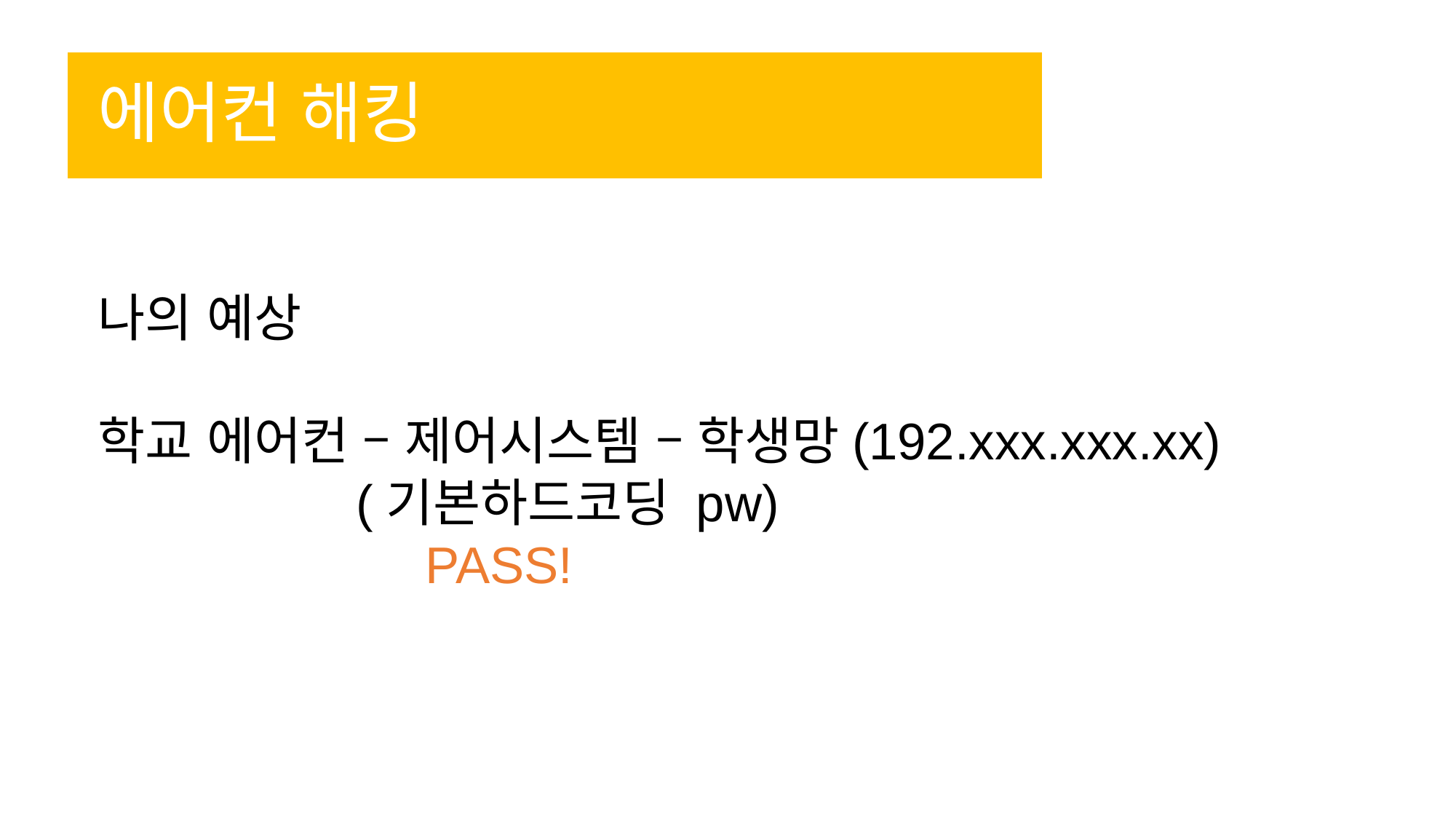

# 에어컨 해킹

나의 예상

학교 에어컨 – 제어시스템 – 학생망(192.xxx.xxx.xx)
                  (기본하드코딩 pw)
			PASS!